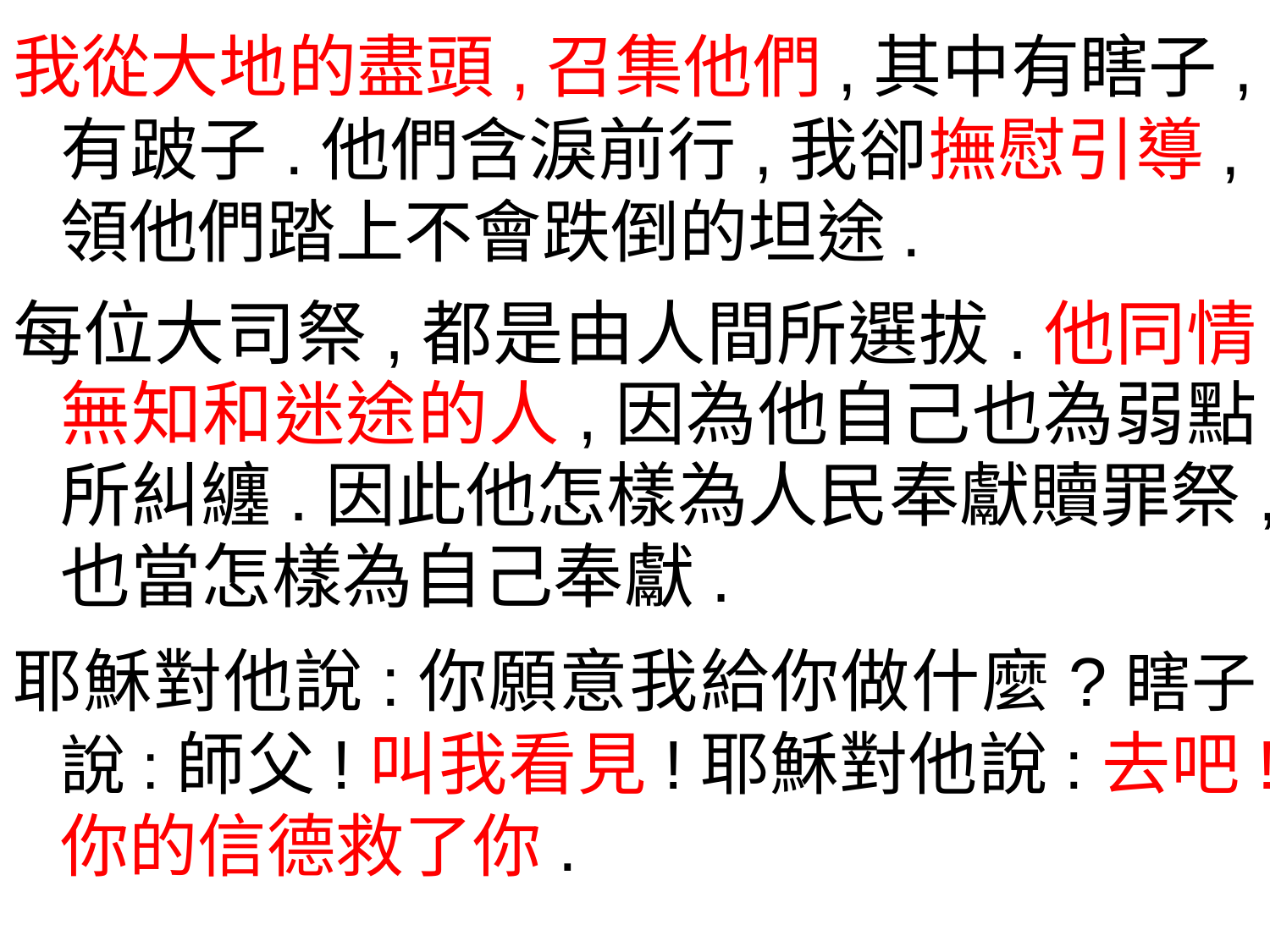

我從大地的盡頭,召集他們,其中有瞎子,有跛子.他們含淚前行,我卻撫慰引導,領他們踏上不會跌倒的坦途.
每位大司祭,都是由人間所選拔.他同情無知和迷途的人,因為他自己也為弱點所糾纏.因此他怎樣為人民奉獻贖罪祭,也當怎樣為自己奉獻.
耶穌對他說:你願意我給你做什麼?瞎子說:師父!叫我看見!耶穌對他說:去吧!你的信德救了你.